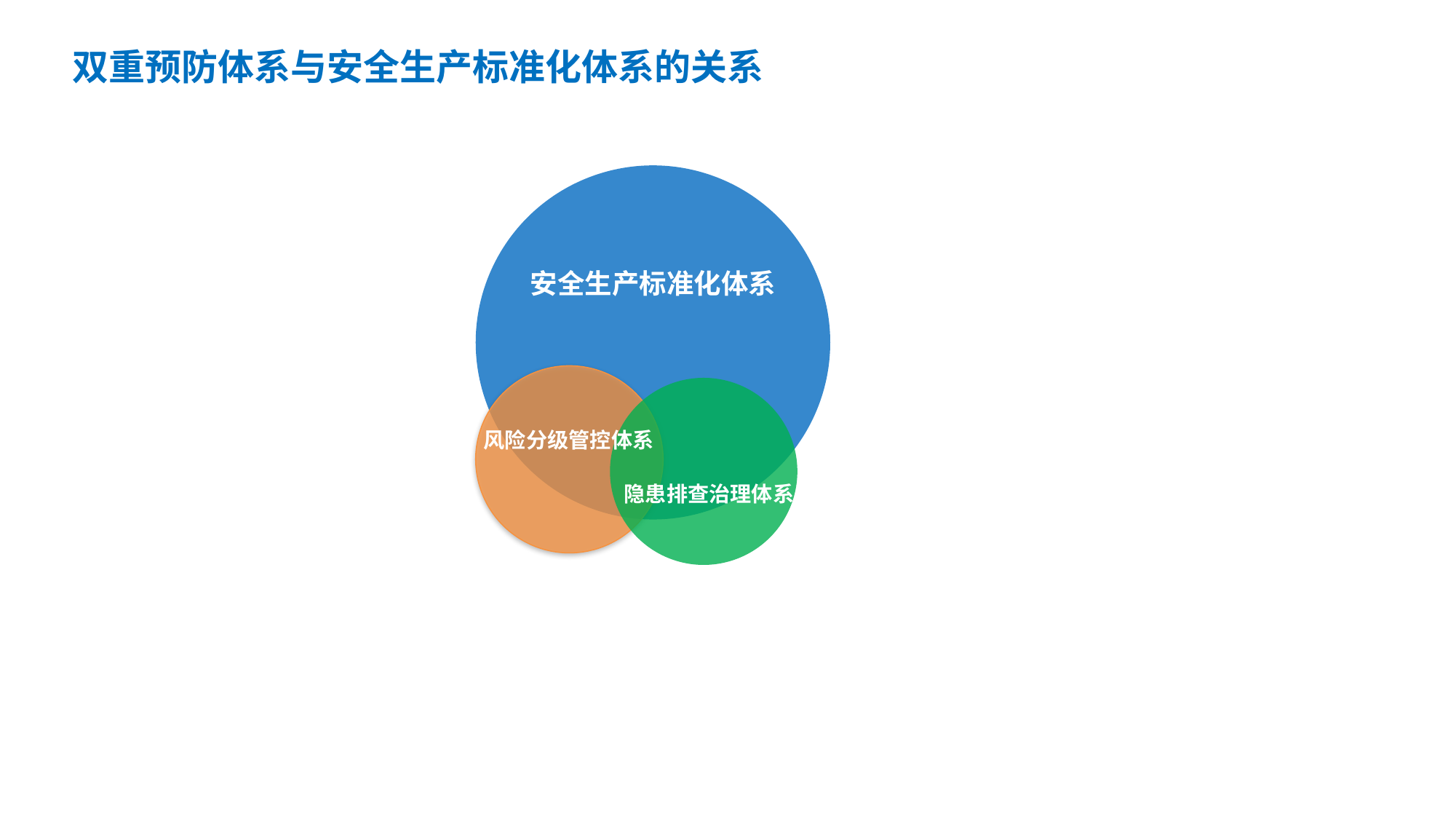

双重预防体系与安全生产标准化体系的关系

安全生产标准化体系

风险分级管控体系
隐患排查治理体系